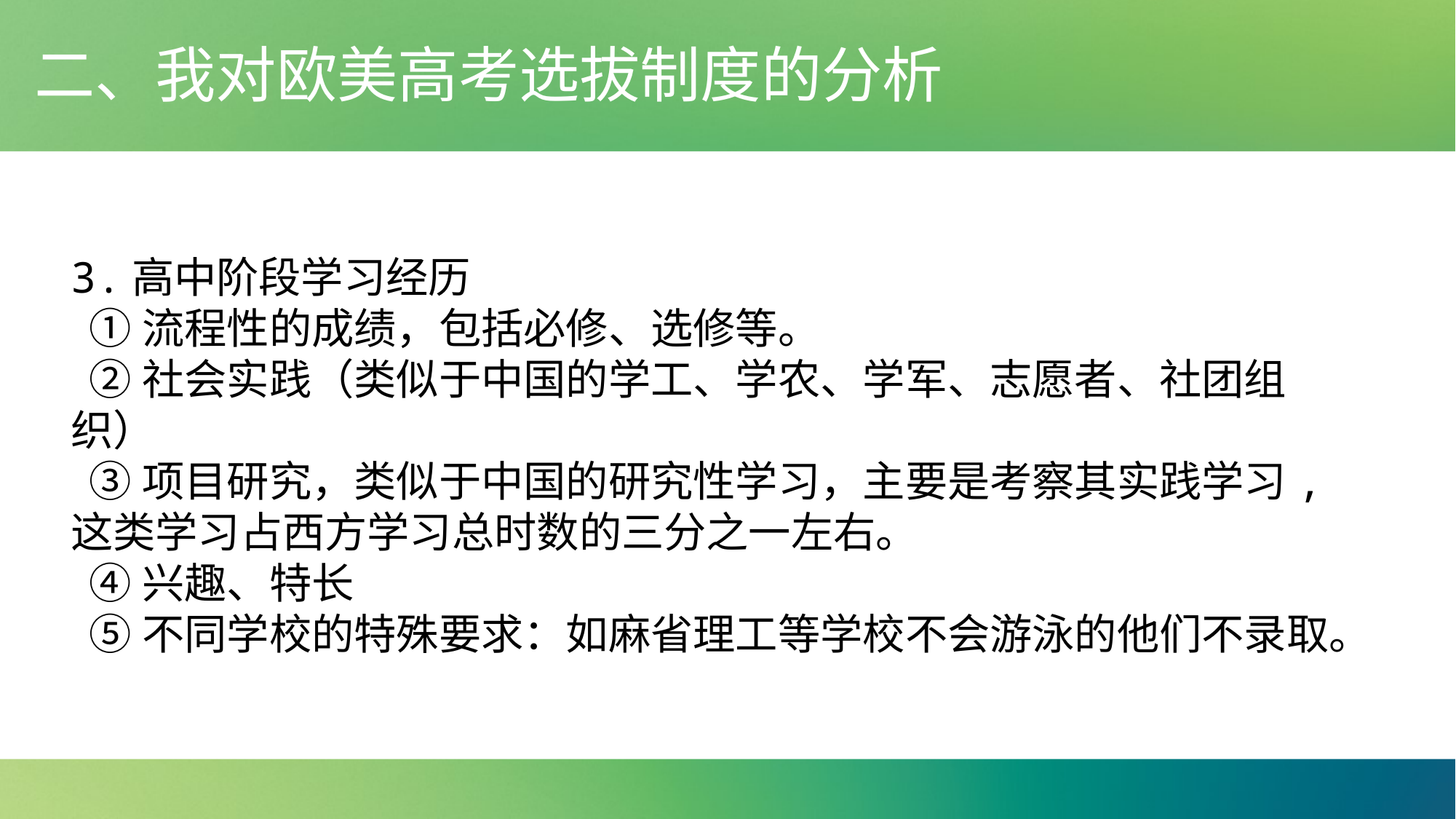

二、我对欧美高考选拔制度的分析
3.高中阶段学习经历
  ①流程性的成绩，包括必修、选修等。
  ②社会实践（类似于中国的学工、学农、学军、志愿者、社团组织）
  ③项目研究，类似于中国的研究性学习，主要是考察其实践学习,这类学习占西方学习总时数的三分之一左右。
  ④兴趣、特长
  ⑤不同学校的特殊要求：如麻省理工等学校不会游泳的他们不录取。